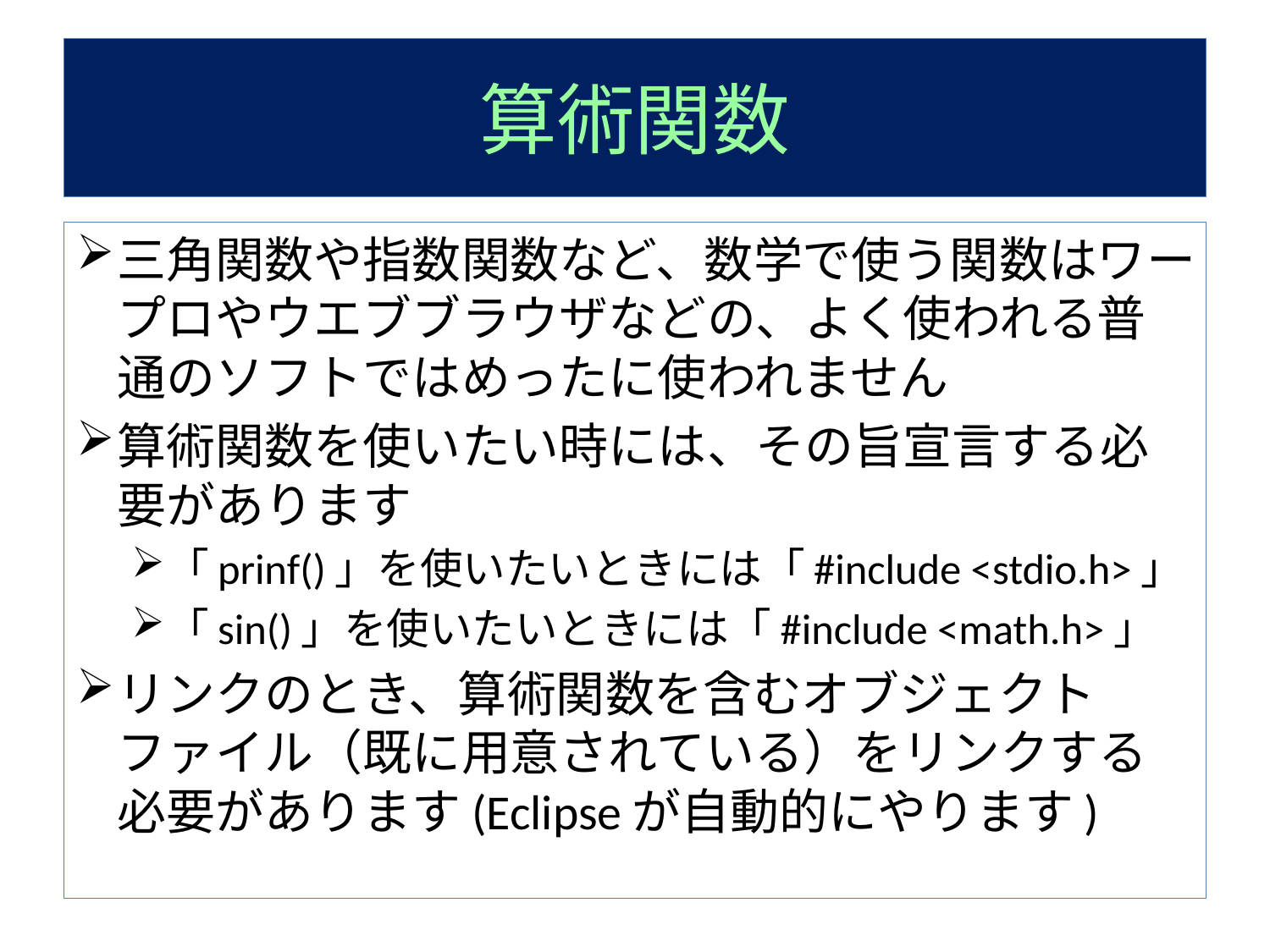

# 算術関数
三角関数や指数関数など、数学で使う関数はワープロやウエブブラウザなどの、よく使われる普通のソフトではめったに使われません
算術関数を使いたい時には、その旨宣言する必要があります
「prinf()」を使いたいときには「#include <stdio.h>」
「sin()」を使いたいときには「#include <math.h>」
リンクのとき、算術関数を含むオブジェクトファイル（既に用意されている）をリンクする必要があります(Eclipseが自動的にやります)